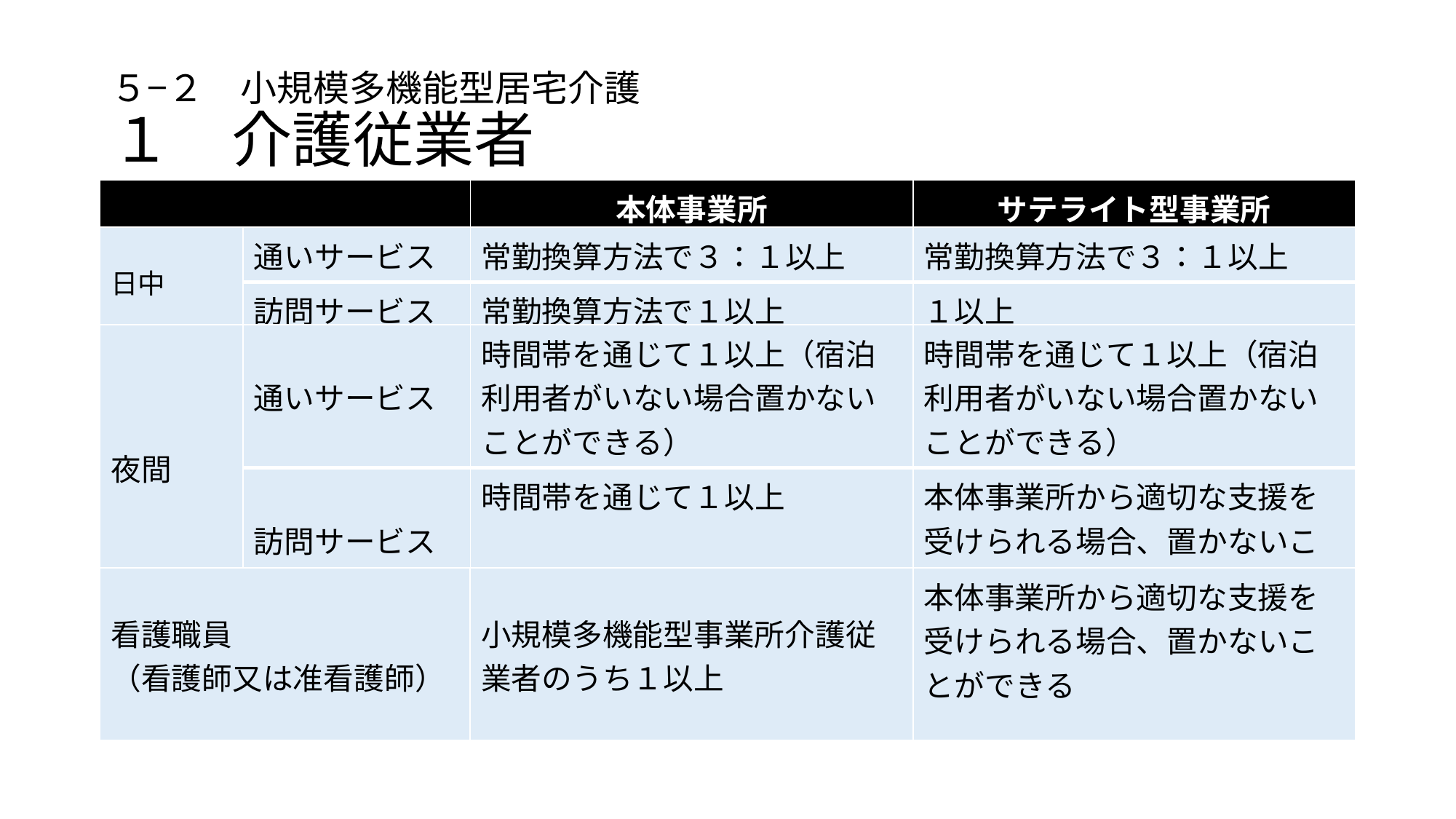

# ５−２　小規模多機能型居宅介護 １　介護従業者
|  | 本体事業所 | サテライト型事業所 |
| --- | --- | --- |
| 日中 | 通いサービス | 常勤換算方法で３：１以上 | 常勤換算方法で３：１以上 |
| --- | --- | --- | --- |
|  | 訪問サービス | 常勤換算方法で１以上 | １以上 |
| 夜間 | 通いサービス | 時間帯を通じて１以上（宿泊利用者がいない場合置かないことができる） | 時間帯を通じて１以上（宿泊利用者がいない場合置かないことができる） |
| --- | --- | --- | --- |
|  | 訪問サービス | 時間帯を通じて１以上 | 本体事業所から適切な支援を受けられる場合、置かないことができる |
| 看護職員 （看護師又は准看護師） | 小規模多機能型事業所介護従業者のうち１以上 | 本体事業所から適切な支援を受けられる場合、置かないことができる |
| --- | --- | --- |